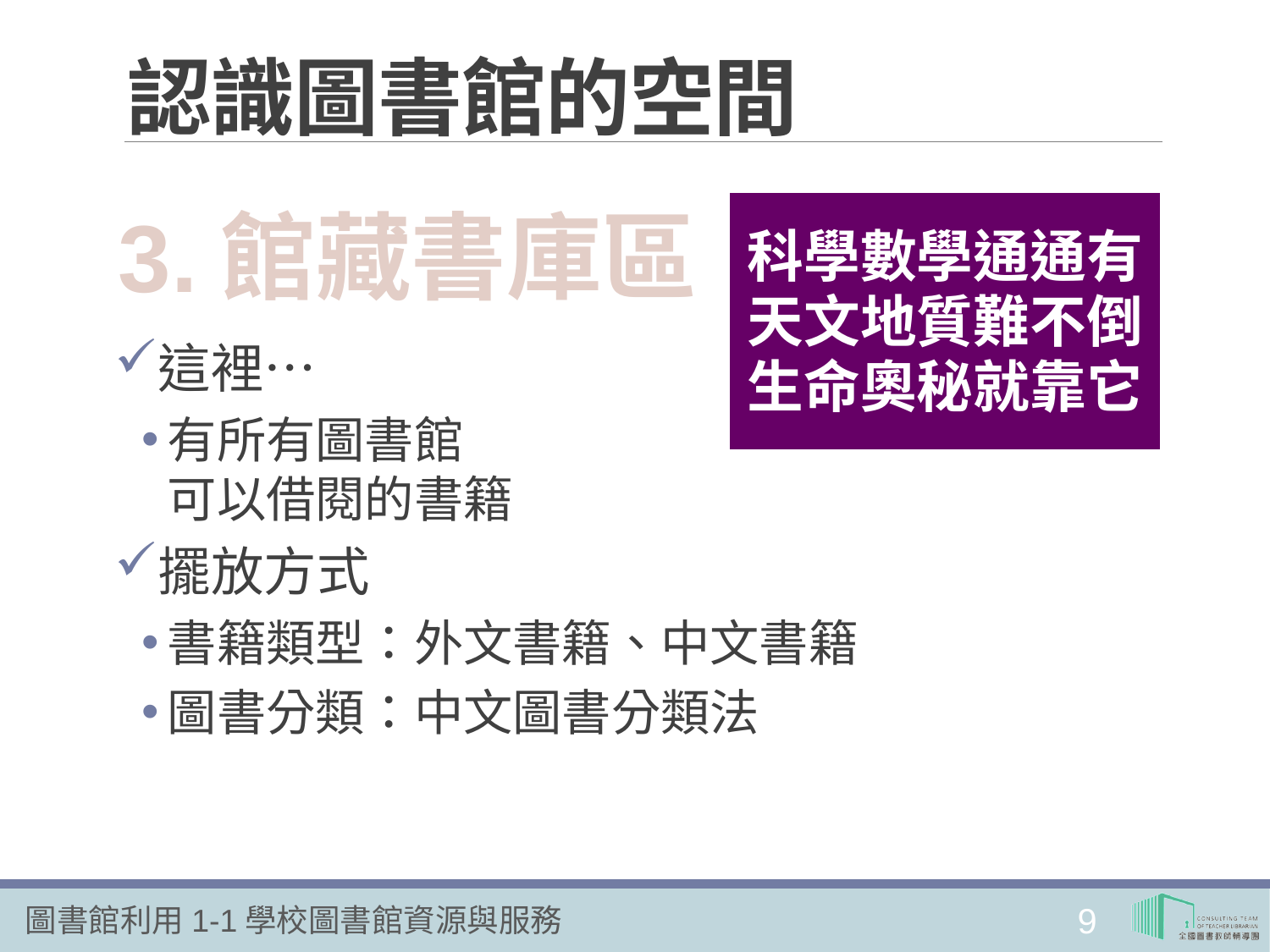

# 認識圖書館的空間
3.館藏書庫區

科學數學通通有
天文地質難不倒
生命奧秘就靠它
這裡…
有所有圖書館
可以借閱的書籍
擺放方式
書籍類型：外文書籍、中文書籍
圖書分類：中文圖書分類法